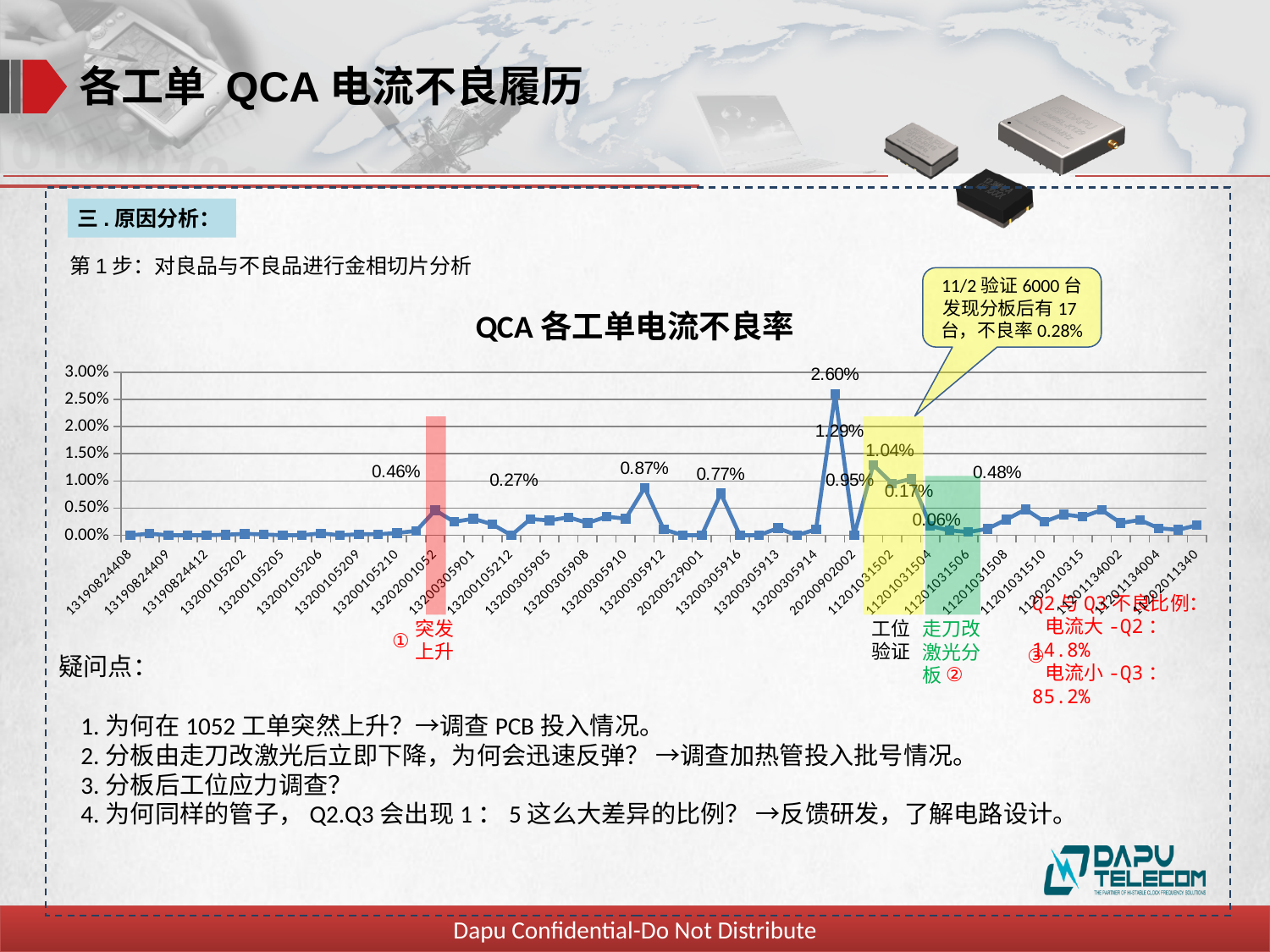

各工单 QCA电流不良履历

三.原因分析：
第1步：对良品与不良品进行金相切片分析
11/2验证6000台发现分板后有17台，不良率0.28%

### Chart: QCA各工单电流不良率

| Category | 不良率 |
|---|---|
| 13190824408 | 0.0 |
| 13190824410 | 0.0002651464934376243 |
| 13190824409 | 0.0 |
| 13190824411 | 0.0 |
| 13190824412 | 0.0 |
| 13200105201 | 8.340283569641402e-05 |
| 13200105202 | 0.0002506265664160401 |
| 13200105203 | 0.000133422281521014 |
| 13200105205 | 0.0 |
| 13200105204 | 0.0 |
| 13200105206 | 0.0003333333333333341 |
| 13200105208 | 0.0 |
| 13200105209 | 0.00018248175182481818 |
| 13200105207 | 0.00016722408026755925 |
| 13200105210 | 0.00041237113402061863 |
| 13200105211 | 0.000784481529025817 |
| 13202001052 | 0.004588235294117653 |
| 13200305903 | 0.002456453774006253 |
| 13200305901 | 0.0030341340075853503 |
| 13200305902 | 0.0020000000000000052 |
| 13200105212 | 0.0 |
| 13200305904 | 0.0029895366218236235 |
| 13200305905 | 0.002710027100271009 |
| 13200305906 | 0.0033036848792884444 |
| 13200305908 | 0.0022448979591836752 |
| 13200305909 | 0.0034078993358965448 |
| 13200305910 | 0.003043367993913264 |
| 13200305911 | 0.008734511476741818 |
| 13200305912 | 0.0010797192729890218 |
| 20200529001 | 0.0 |
| 20200529001 | 0.0 |
| 13200305918 | 0.007692307692307701 |
| 13200305916 | 0.0 |
| 13200305917 | 0.0 |
| 13200305913 | 0.0012961762799740765 |
| 13200305915 | 0.0 |
| 13200305914 | 0.001074278698588091 |
| 20200727001 | 0.026 |
| 20200902002 | 0.0 |
| 11201031501 | 0.012944983818770227 |
| 11201031502 | 0.009510223490252004 |
| 11201031503 | 0.01036901494358036 |
| 11201031504 | 0.0016862170087976606 |
| 11201031505 | 0.0009000000000000025 |
| 11201031506 | 0.0005787037037037039 |
| 11201031507 | 0.001170411985018732 |
| 11201031508 | 0.002897681854516398 |
| 11201031509 | 0.004750000000000003 |
| 11201031510 | 0.0024900398406374623 |
| 11201031511 | 0.003828229027962724 |
| 11202010315 | 0.003381642512077299 |
| 11201134001 | 0.004627539503386005 |
| 11201134002 | 0.002250000000000001 |
| 11201134003 | 0.002800000000000005 |
| 11201134004 | 0.0012727272727272728 |
| 11201134005 | 0.0009891196834817065 |
| 11202011340 | 0.0018271257905832761 |

Q2与Q3不良比例：
  电流大-Q2：14.8%
  电流小-Q3：85.2%
突发
上升
工位
验证
①
走刀改激光分板
③
疑问点：

    1.为何在1052工单突然上升？→调查PCB投入情况。
    2.分板由走刀改激光后立即下降，为何会迅速反弹？ →调查加热管投入批号情况。
    3.分板后工位应力调查？
    4.为何同样的管子，Q2.Q3会出现1：5这么大差异的比例？ →反馈研发，了解电路设计。
②